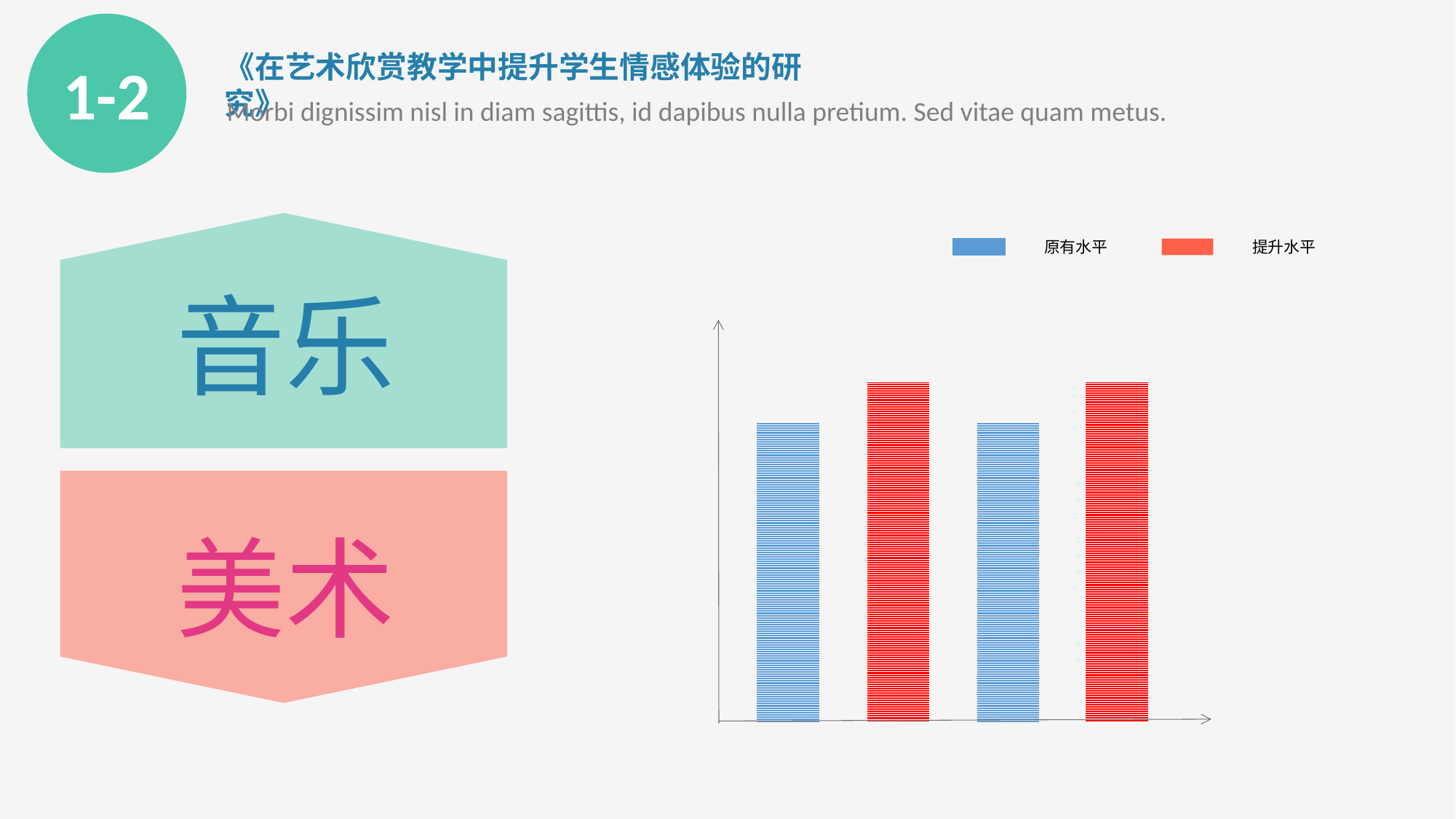

1-2
《在艺术欣赏教学中提升学生情感体验的研究》
Morbi dignissim nisl in diam sagittis, id dapibus nulla pretium. Sed vitae quam metus.

原有水平
提升水平

音乐

美术